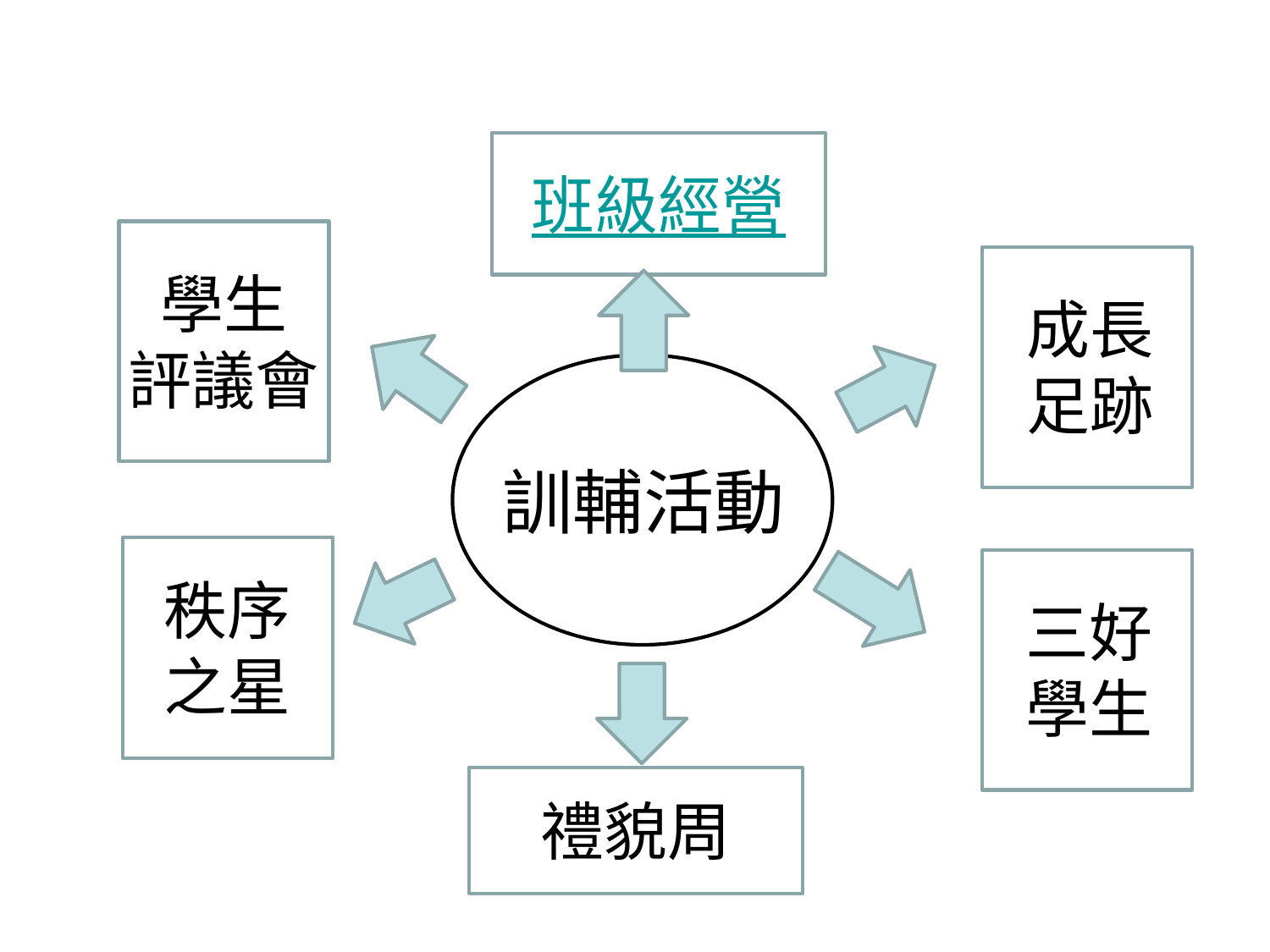

天
班級經營
學氐

學生
評議會

成長
足跡

yl
訓輔活動

秩序
之星
三好
學生

冊
禮貌周